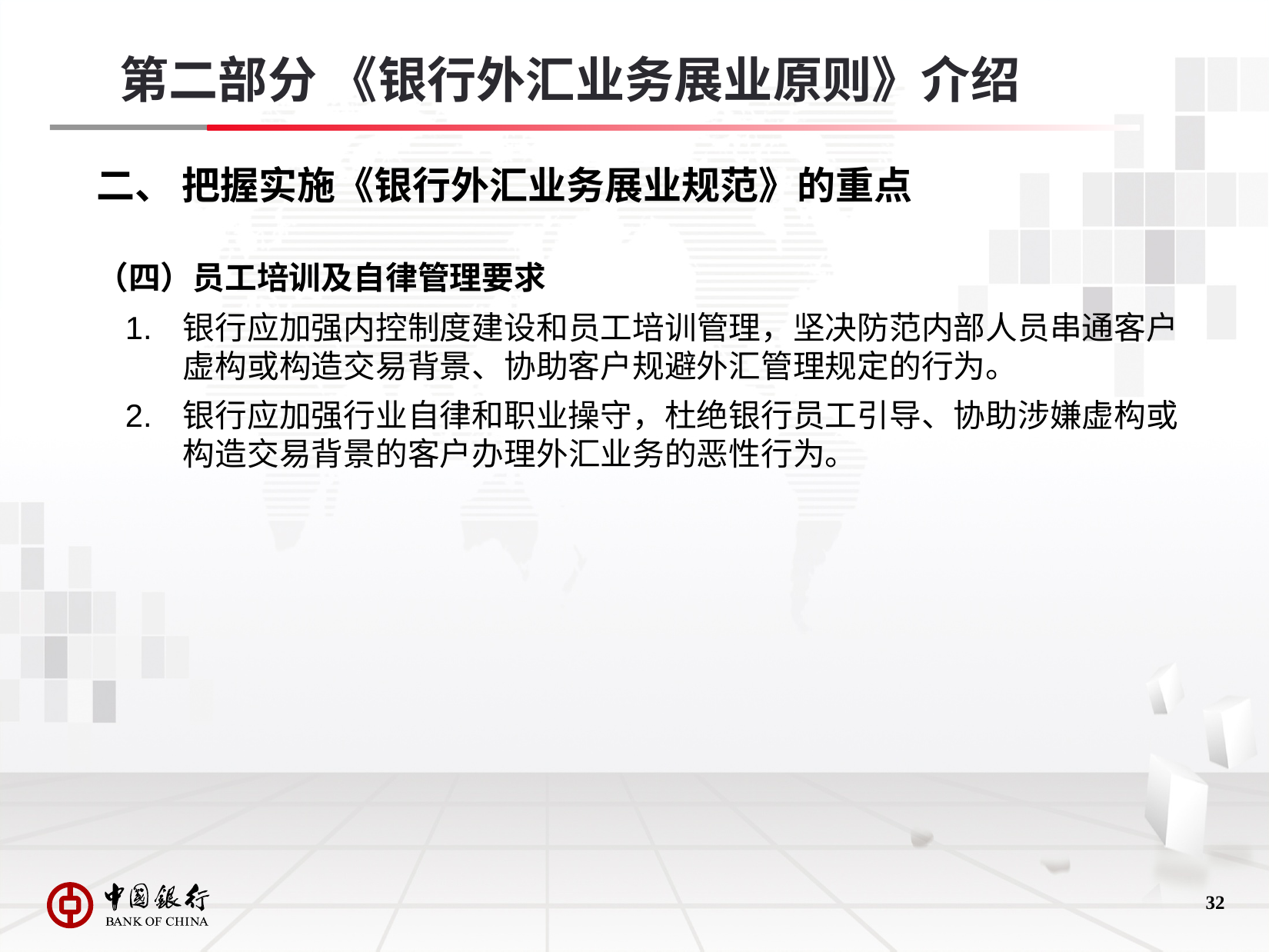

第二部分 《银行外汇业务展业原则》介绍
# 二、 把握实施《银行外汇业务展业规范》的重点
（四）员工培训及自律管理要求
银行应加强内控制度建设和员工培训管理，坚决防范内部人员串通客户虚构或构造交易背景、协助客户规避外汇管理规定的行为。
银行应加强行业自律和职业操守，杜绝银行员工引导、协助涉嫌虚构或构造交易背景的客户办理外汇业务的恶性行为。
32